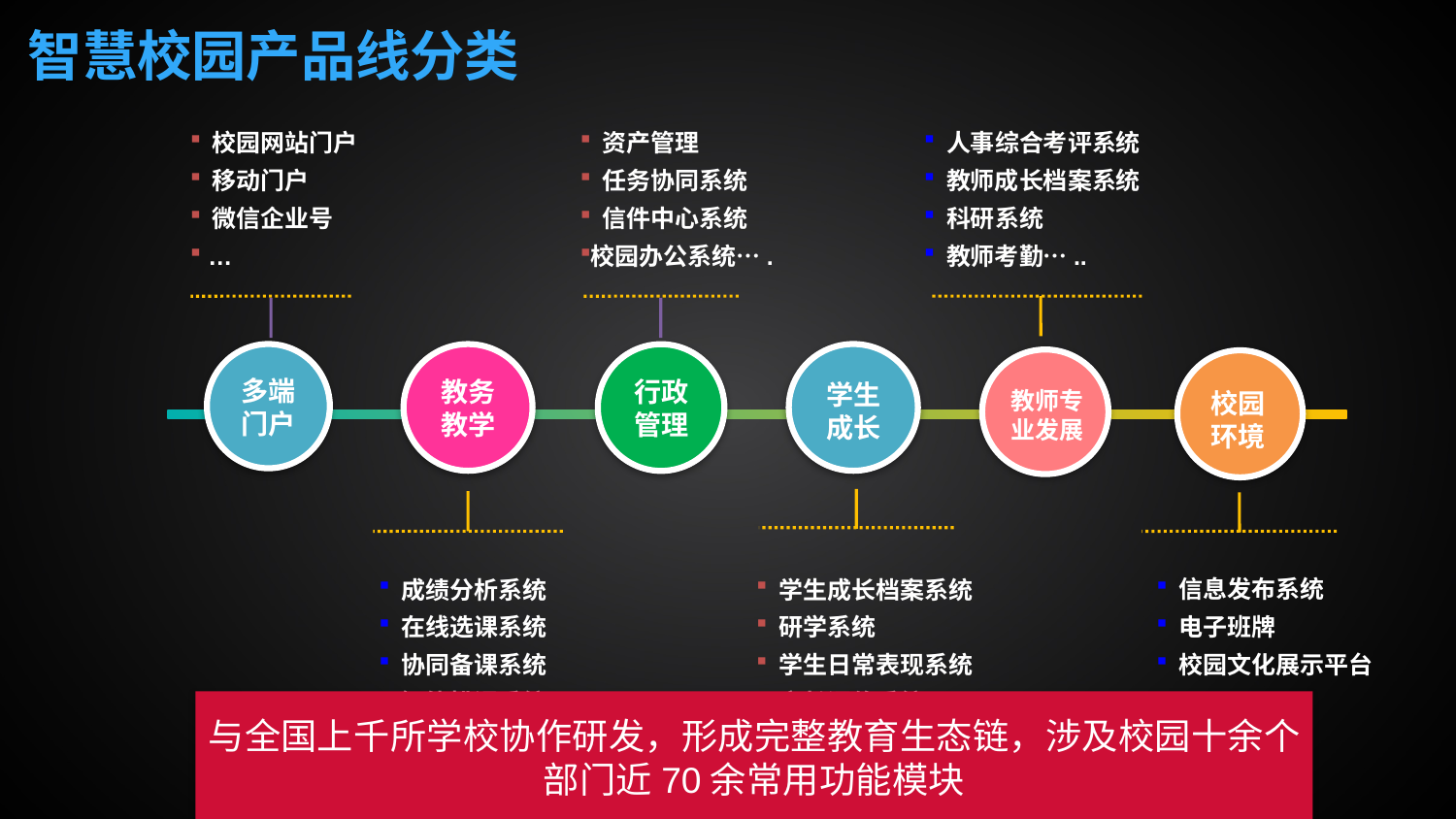

智慧校园产品线分类
 人事综合考评系统
 教师成长档案系统
 科研系统
 教师考勤…..
 校园网站门户
 移动门户
 微信企业号
 …
 资产管理
 任务协同系统
 信件中心系统
校园办公系统….

学生
成长

多端门户

教务
教学

行政
管理

教师专
业发展

校园
环境

 成绩分析系统
 在线选课系统
 协同备课系统
 智能排课系统
 …
 学生成长档案系统
 研学系统
 学生日常表现系统
 家长评价系统
 …
 信息发布系统
 电子班牌
 校园文化展示平台
 …
与全国上千所学校协作研发，形成完整教育生态链，涉及校园十余个部门近70余常用功能模块
财务处
后勤
政教处
大队部
宣传处
门卫
…